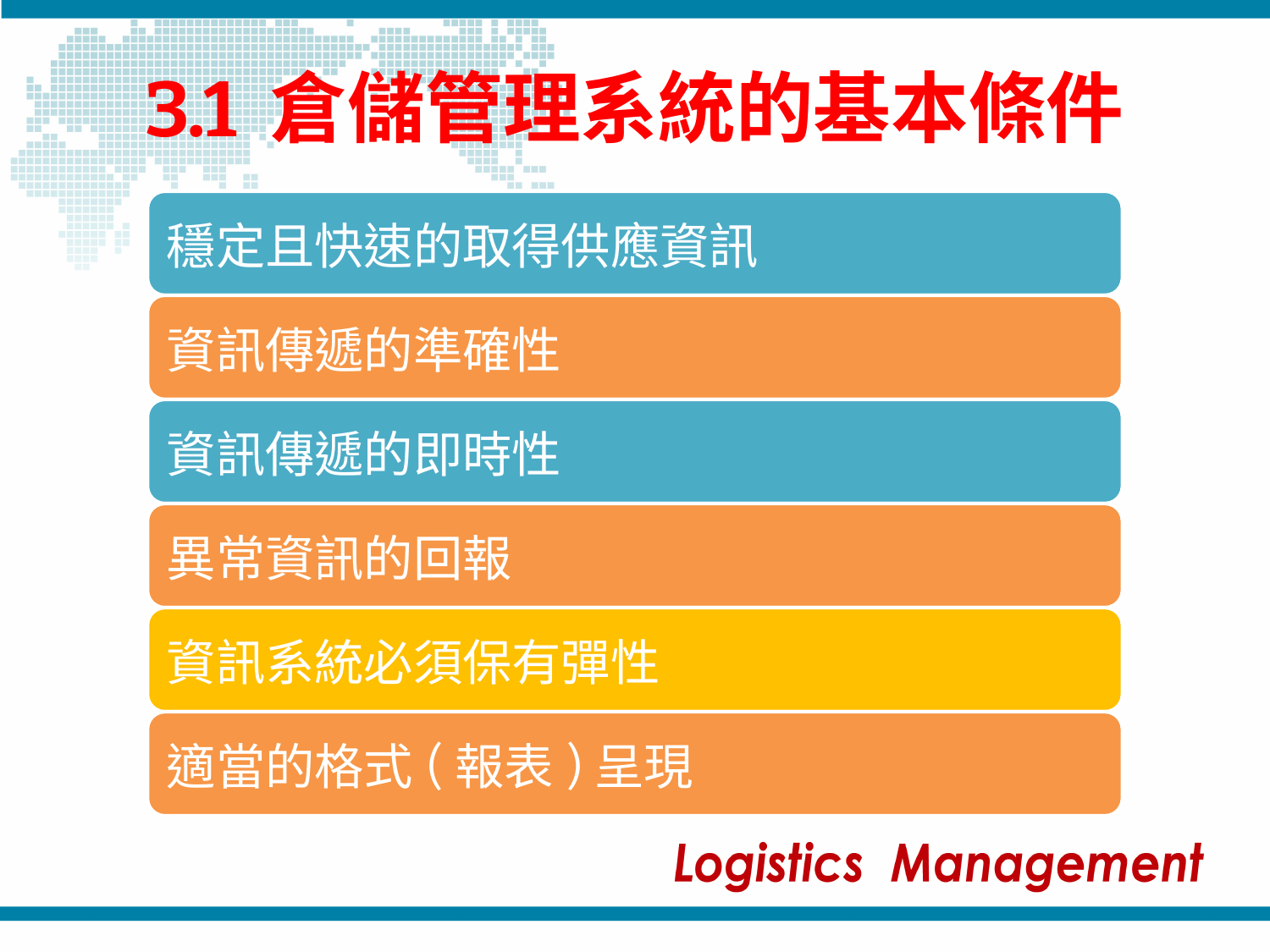

# 3.1 倉儲管理系統的基本條件
穩定且快速的取得供應資訊
資訊傳遞的準確性
資訊傳遞的即時性
異常資訊的回報
資訊系統必須保有彈性
適當的格式(報表)呈現